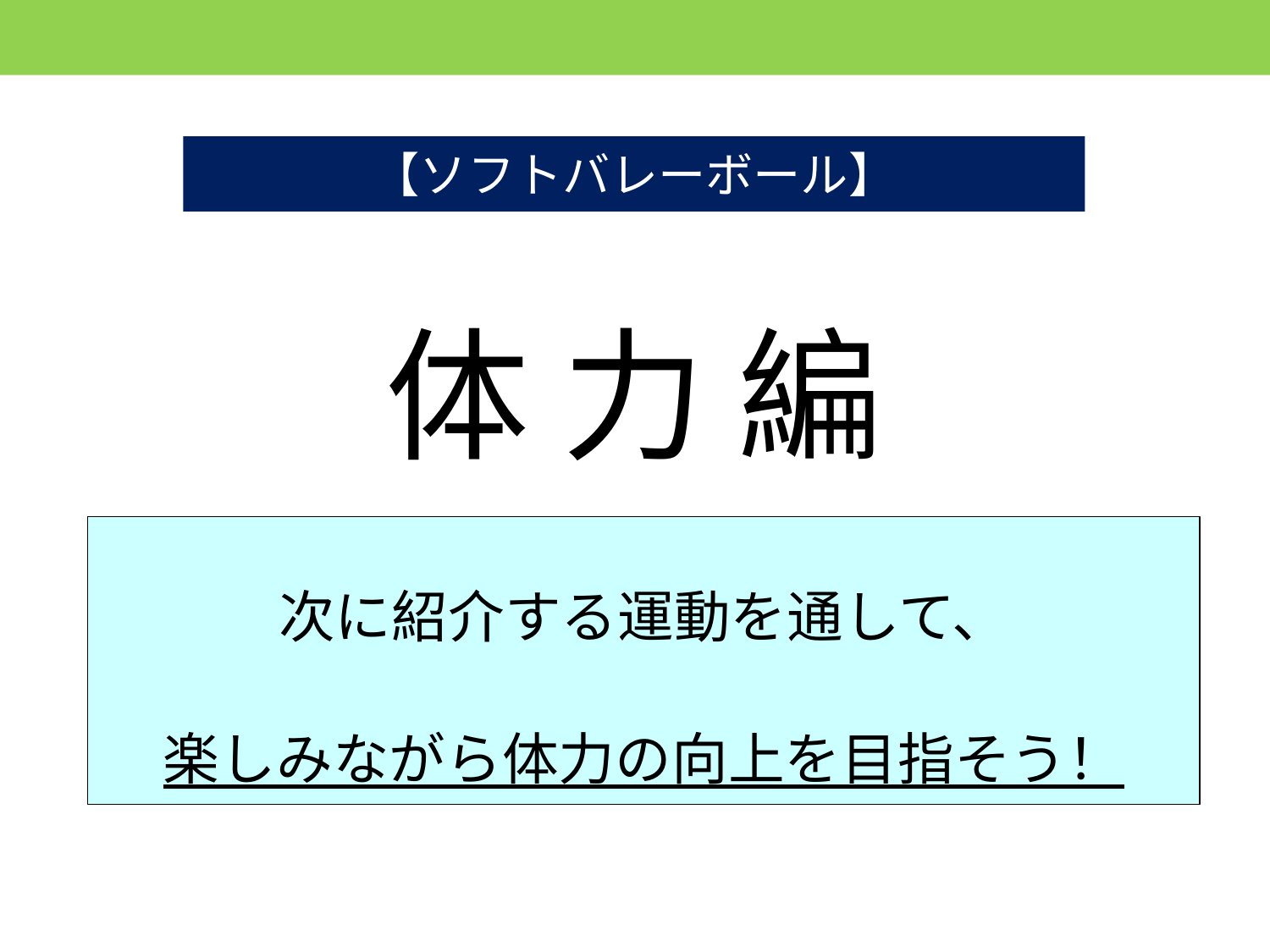

【ソフトバレーボール】
# 体 力 編
次に紹介する運動を通して、
楽しみながら体力の向上を目指そう！